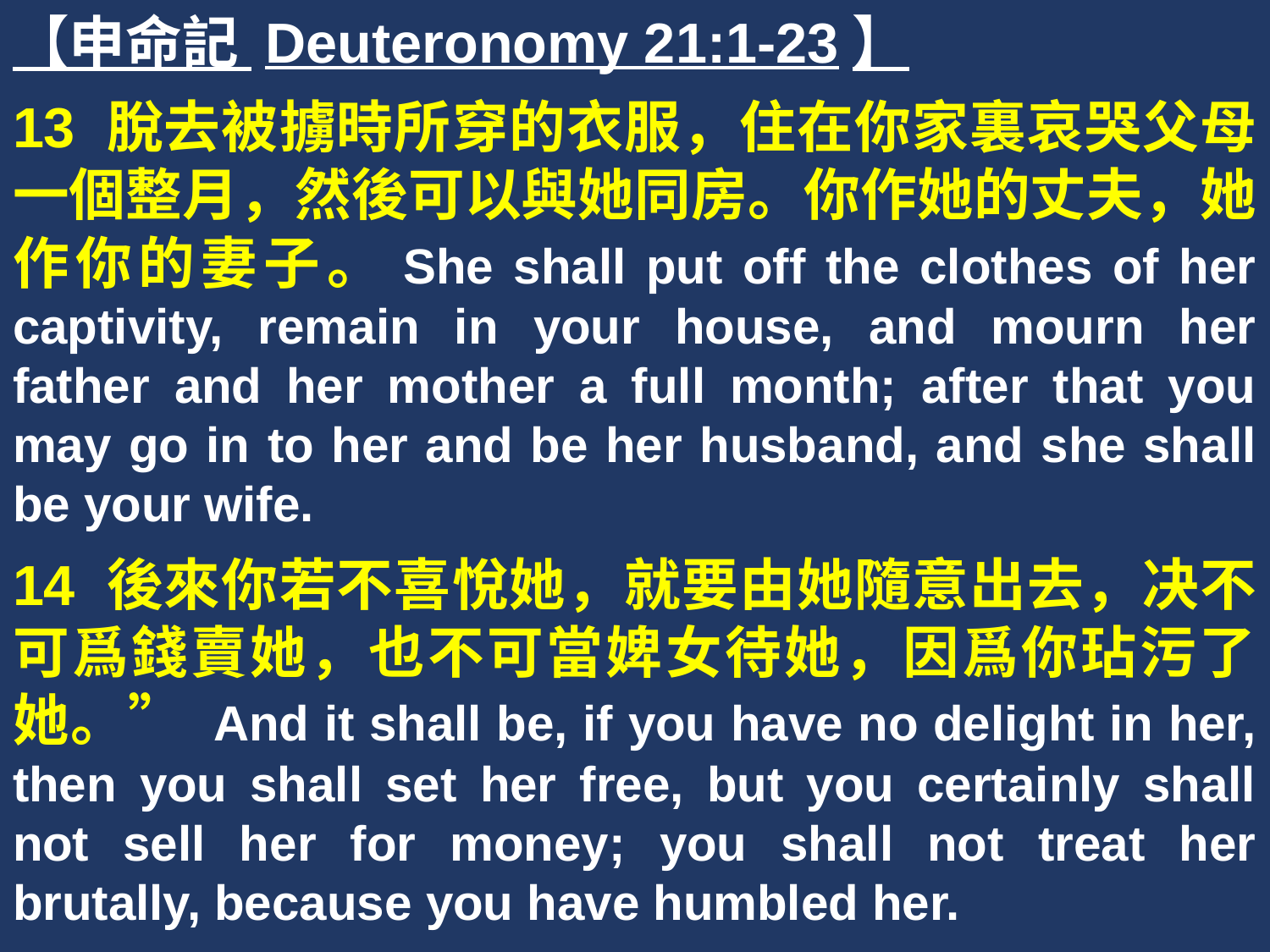

【申命記 Deuteronomy 21:1-23】
13 脫去被擄時所穿的衣服，住在你家裏哀哭父母一個整月，然後可以與她同房。你作她的丈夫，她作你的妻子。She shall put off the clothes of her captivity, remain in your house, and mourn her father and her mother a full month; after that you may go in to her and be her husband, and she shall be your wife.
14 後來你若不喜悅她，就要由她隨意出去，决不可爲錢賣她，也不可當婢女待她，因爲你玷污了她。” And it shall be, if you have no delight in her, then you shall set her free, but you certainly shall not sell her for money; you shall not treat her brutally, because you have humbled her.